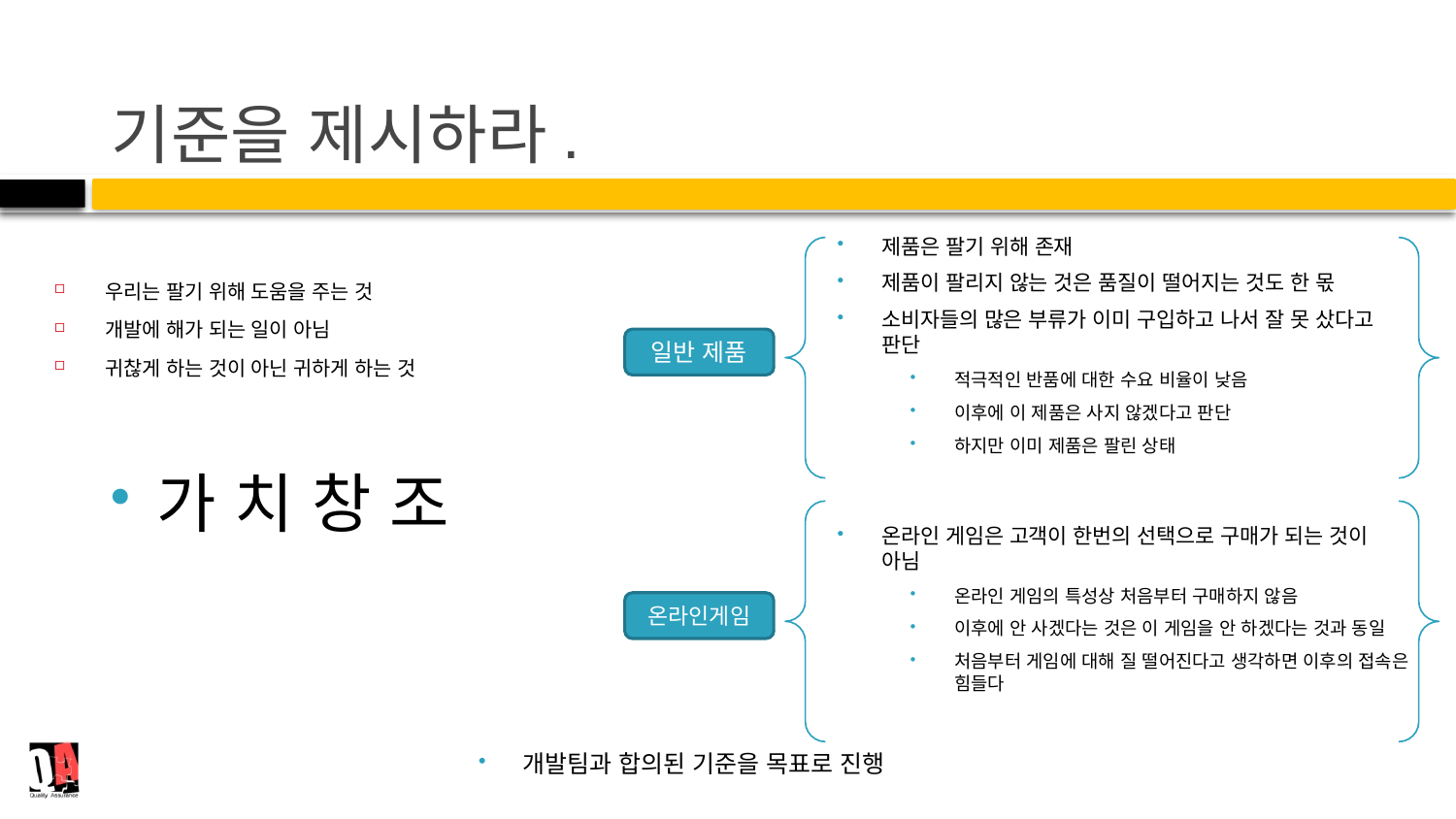

# 기준을 제시하라.
제품은 팔기 위해 존재
제품이 팔리지 않는 것은 품질이 떨어지는 것도 한 몫
소비자들의 많은 부류가 이미 구입하고 나서 잘 못 샀다고 판단
적극적인 반품에 대한 수요 비율이 낮음
이후에 이 제품은 사지 않겠다고 판단
하지만 이미 제품은 팔린 상태

온라인 게임은 고객이 한번의 선택으로 구매가 되는 것이 아님
온라인 게임의 특성상 처음부터 구매하지 않음
이후에 안 사겠다는 것은 이 게임을 안 하겠다는 것과 동일
처음부터 게임에 대해 질 떨어진다고 생각하면 이후의 접속은 힘들다

우리는 팔기 위해 도움을 주는 것
개발에 해가 되는 일이 아님
귀찮게 하는 것이 아닌 귀하게 하는 것

가 치 창 조
일반 제품

온라인게임
개발팀과 합의된 기준을 목표로 진행